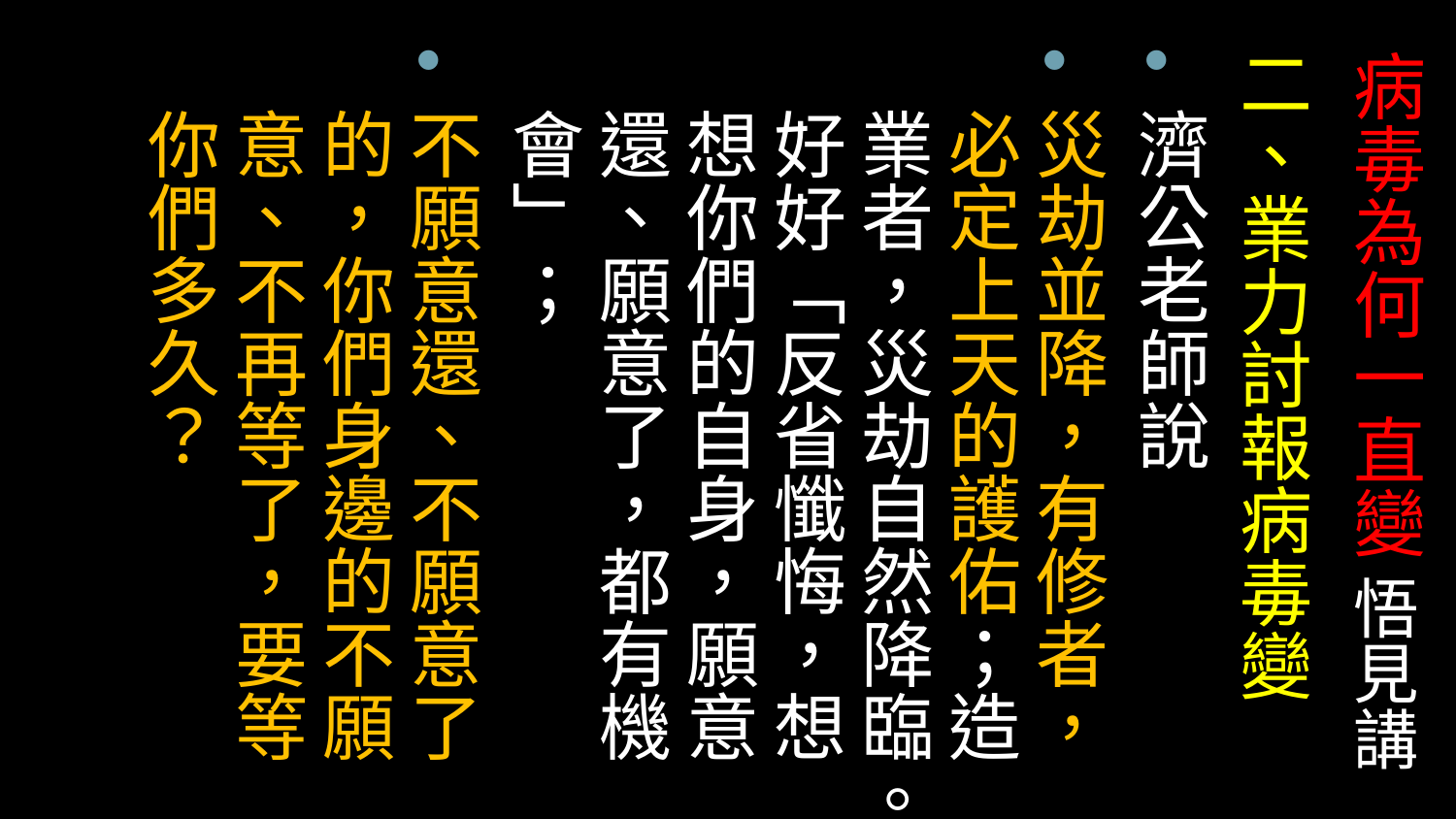

二、業力討報病毒變
濟公老師說
災劫並降，有修者，必定上天的護佑；造業者，災劫自然降臨。好好「反省懺悔，想想你們的自身，願意還、願意了，都有機會」；
不願意還、不願意了的，你們身邊的不願意、不再等了，要等你們多久？

# 病毒為何一直變 悟見講